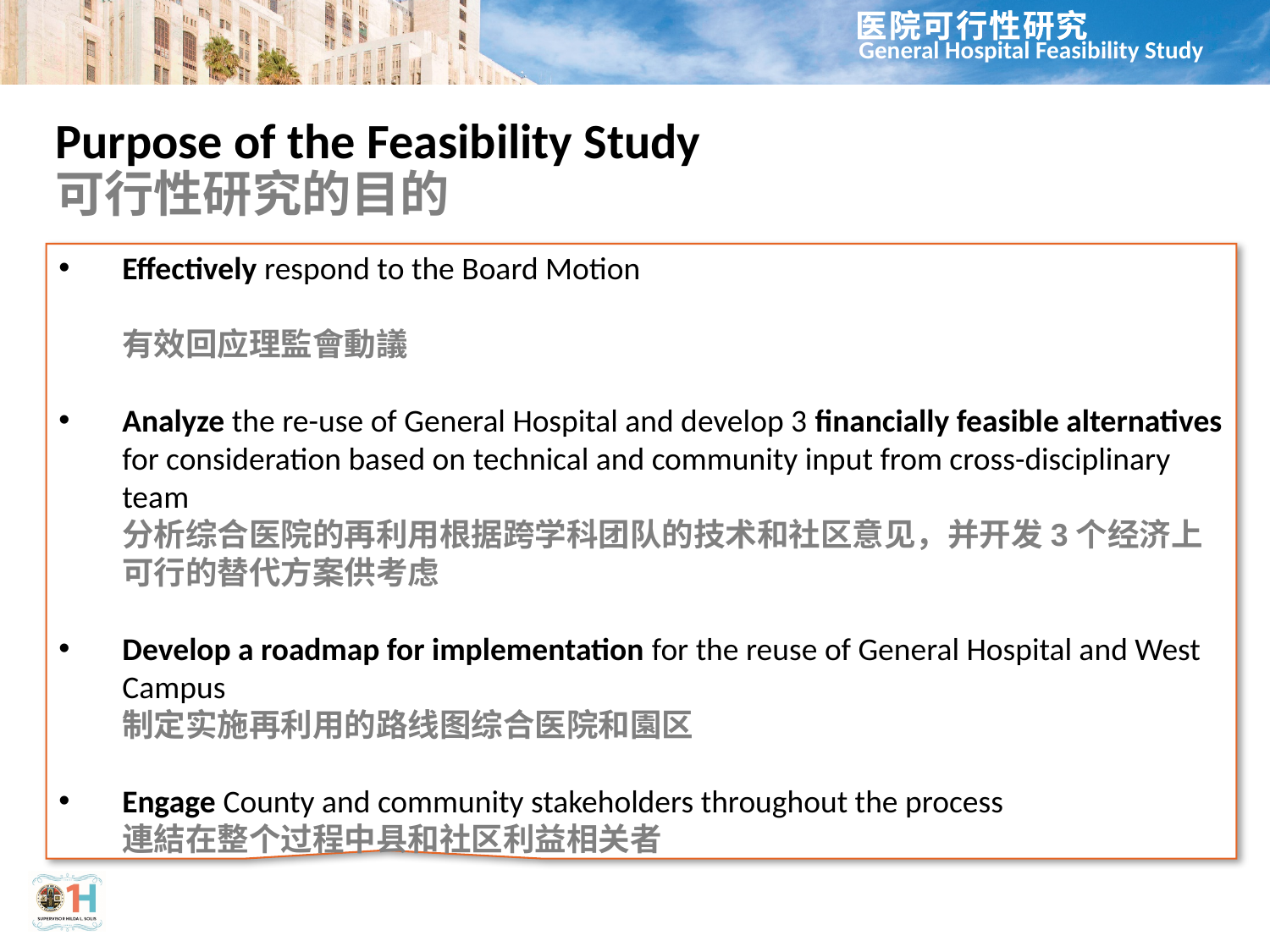

医院可行性研究
# Purpose of the Feasibility Study 可行性研究的目的
Effectively respond to the Board Motion
有效回应理監會動議

Analyze the re-use of General Hospital and develop 3 financially feasible alternatives for consideration based on technical and community input from cross-disciplinary team
分析综合医院的再利用根据跨学科团队的技术和社区意见，并开发3个经济上可行的替代方案供考虑

Develop a roadmap for implementation for the reuse of General Hospital and West Campus
制定实施再利用的路线图综合医院和園区

Engage County and community stakeholders throughout the process
連結在整个过程中县和社区利益相关者